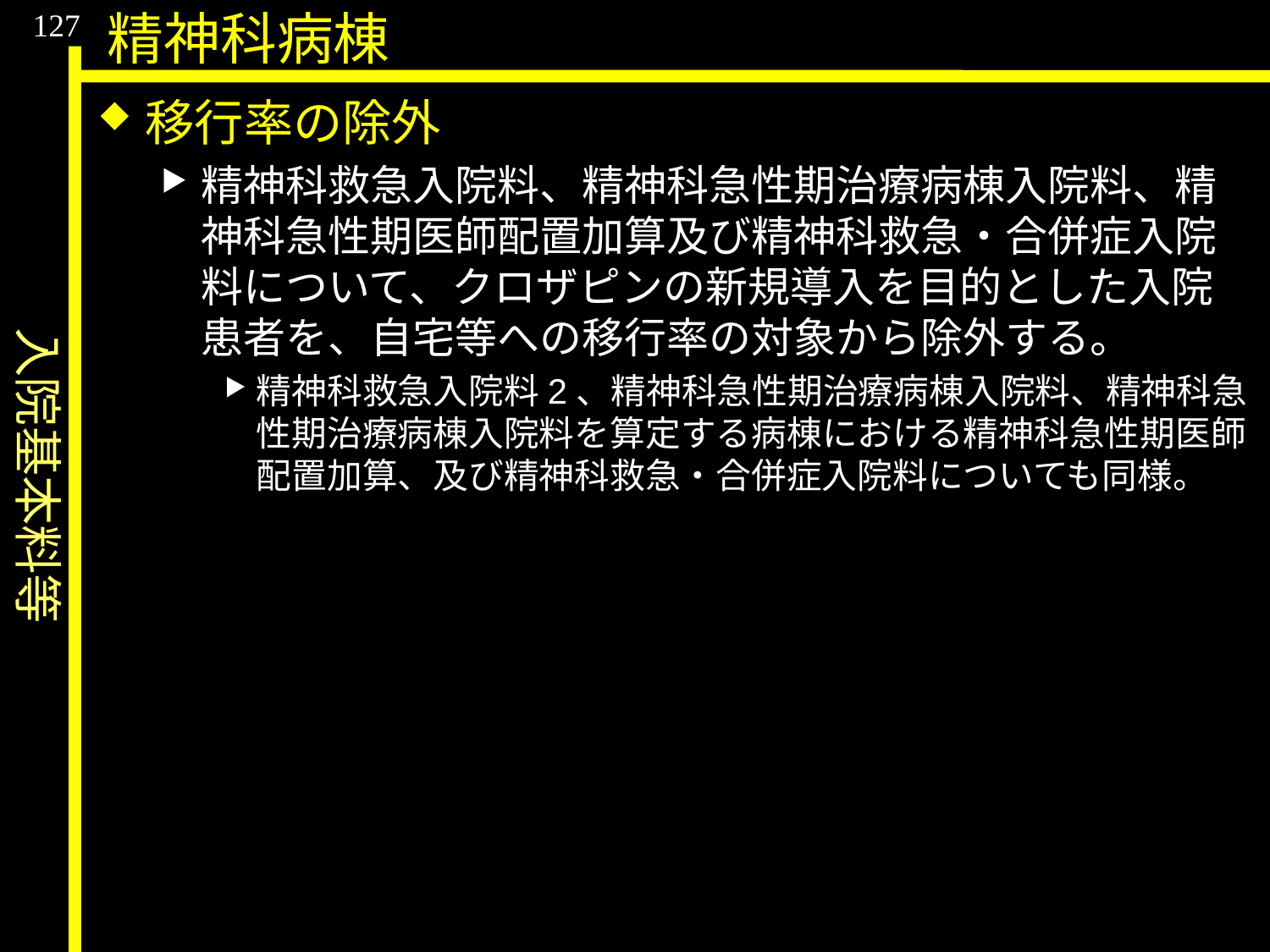

入院基本料等
127
精神科病棟

移行率の除外
精神科救急入院料、精神科急性期治療病棟入院料、精神科急性期医師配置加算及び精神科救急・合併症入院料について、クロザピンの新規導入を目的とした入院患者を、自宅等への移行率の対象から除外する。
精神科救急入院料2、精神科急性期治療病棟入院料、精神科急性期治療病棟入院料を算定する病棟における精神科急性期医師配置加算、及び精神科救急・合併症入院料についても同様。